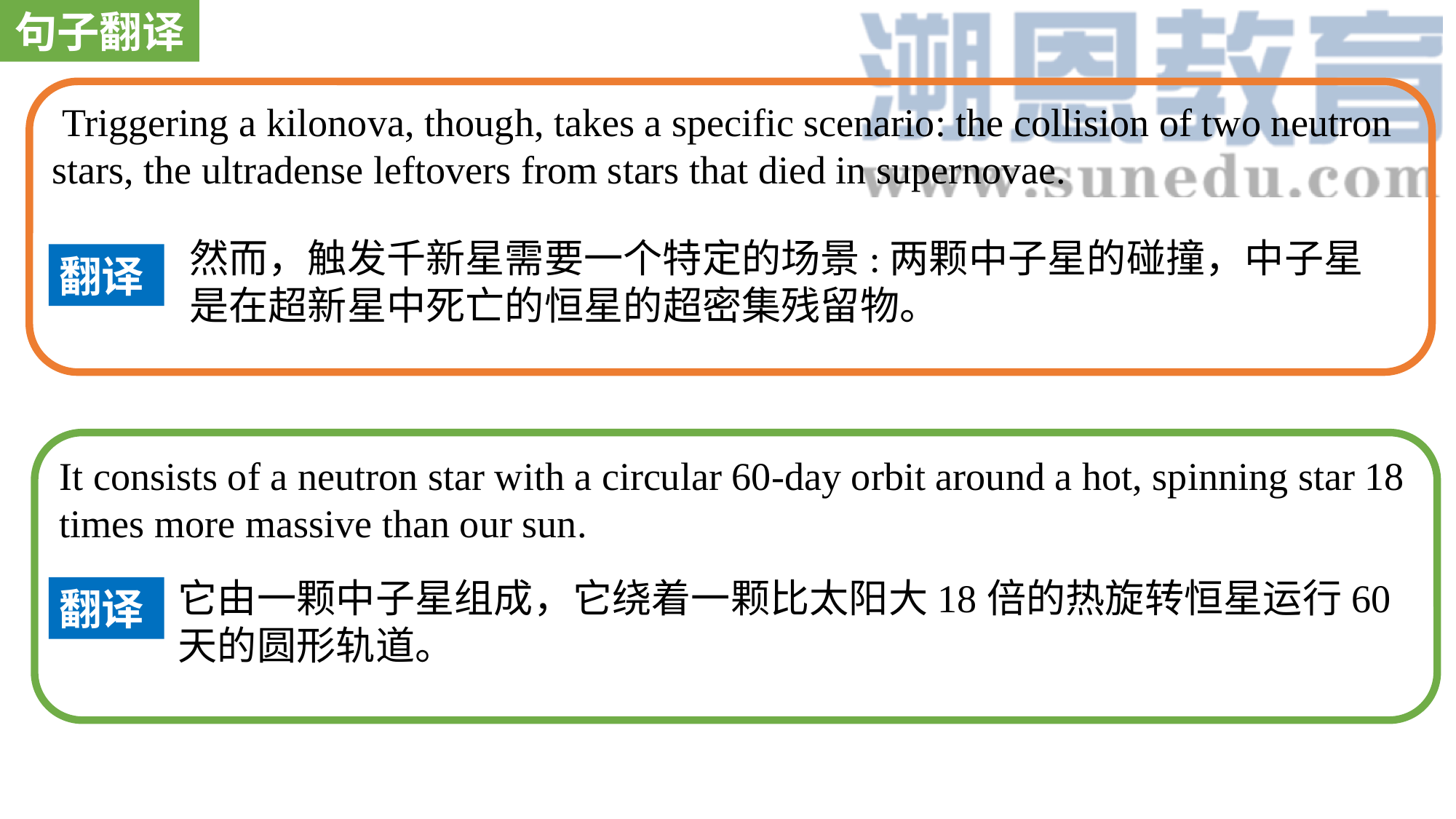

句子翻译

 Triggering a kilonova, though, takes a specific scenario: the collision of two neutron stars, the ultradense leftovers from stars that died in supernovae.
然而，触发千新星需要一个特定的场景:两颗中子星的碰撞，中子星是在超新星中死亡的恒星的超密集残留物。
翻译

It consists of a neutron star with a circular 60-day orbit around a hot, spinning star 18 times more massive than our sun.
它由一颗中子星组成，它绕着一颗比太阳大18倍的热旋转恒星运行60天的圆形轨道。
翻译